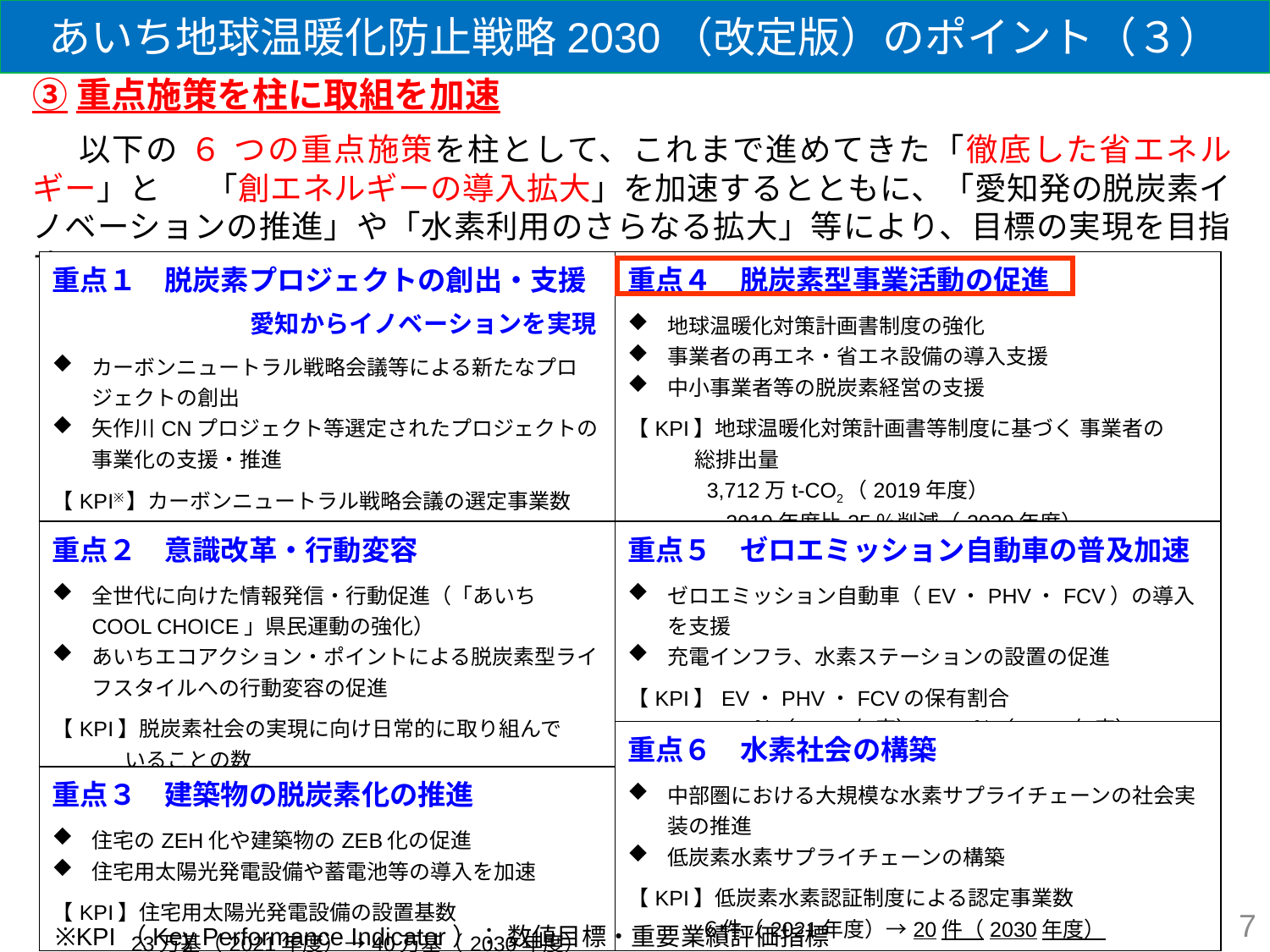

あいち地球温暖化防止戦略2030（改定版）のポイント（３）
③重点施策を柱に取組を加速
　 以下の６つの重点施策を柱として、これまで進めてきた「徹底した省エネルギー」と      「創エネルギーの導入拡大」を加速するとともに、「愛知発の脱炭素イノベーションの推進」や「水素利用のさらなる拡大」等により、目標の実現を目指す。
| 重点１　脱炭素プロジェクトの創出・支援 　　　　　　　　愛知からイノベーションを実現 カーボンニュートラル戦略会議等による新たなプロジェクトの創出 矢作川CNプロジェクト等選定されたプロジェクトの事業化の支援・推進 【KPI※】カーボンニュートラル戦略会議の選定事業数 　　　 ２件（2021年度）→10件（2030年度） | 重点４　脱炭素型事業活動の促進 地球温暖化対策計画書制度の強化 事業者の再エネ・省エネ設備の導入支援 中小事業者等の脱炭素経営の支援 【KPI】地球温暖化対策計画書等制度に基づく 事業者の 総排出量 　　　 3,712万t-CO2（2019年度） →2019年度比35％削減（2030年度） |
| --- | --- |
| 重点２　意識改革・行動変容 全世代に向けた情報発信・行動促進（「あいち COOL CHOICE」県民運動の強化） あいちエコアクション・ポイントによる脱炭素型ライフスタイルへの行動変容の促進 【KPI】脱炭素社会の実現に向け日常的に取り組んで 　　　 いることの数 2.5項目/人（2021年度）→4.0項目/人（2030年度） | 重点５　ゼロエミッション自動車の普及加速 ゼロエミッション自動車（EV・PHV・FCV）の導入を支援 充電インフラ、水素ステーションの設置の促進 【KPI】EV・PHV・FCVの保有割合 　　　　0.6％（2020年度）→20％（2030年度） |
|  | 重点６　水素社会の構築 中部圏における大規模な水素サプライチェーンの社会実装の推進 低炭素水素サプライチェーンの構築 【KPI】低炭素水素認証制度による認定事業数 　　　 ６件（2021年度）→20件（2030年度） |
| 重点３　建築物の脱炭素化の推進 住宅のZEH化や建築物のZEB化の促進 住宅用太陽光発電設備や蓄電池等の導入を加速 【KPI】住宅用太陽光発電設備の設置基数 　　　 23万基（2021年度）→40万基（2030年度） | 重点６　水素社会の構築 中部圏における大規模な水素サプライチェーンの社会実装の推進 低炭素水素サプライチェーンの構築 【KPI】低炭素水素認証制度による認定事業数 　　　 ６件（2021年度）→20件（2030年度） |

7
※KPI（Key Performance Indicator）： 数値目標・重要業績評価指標